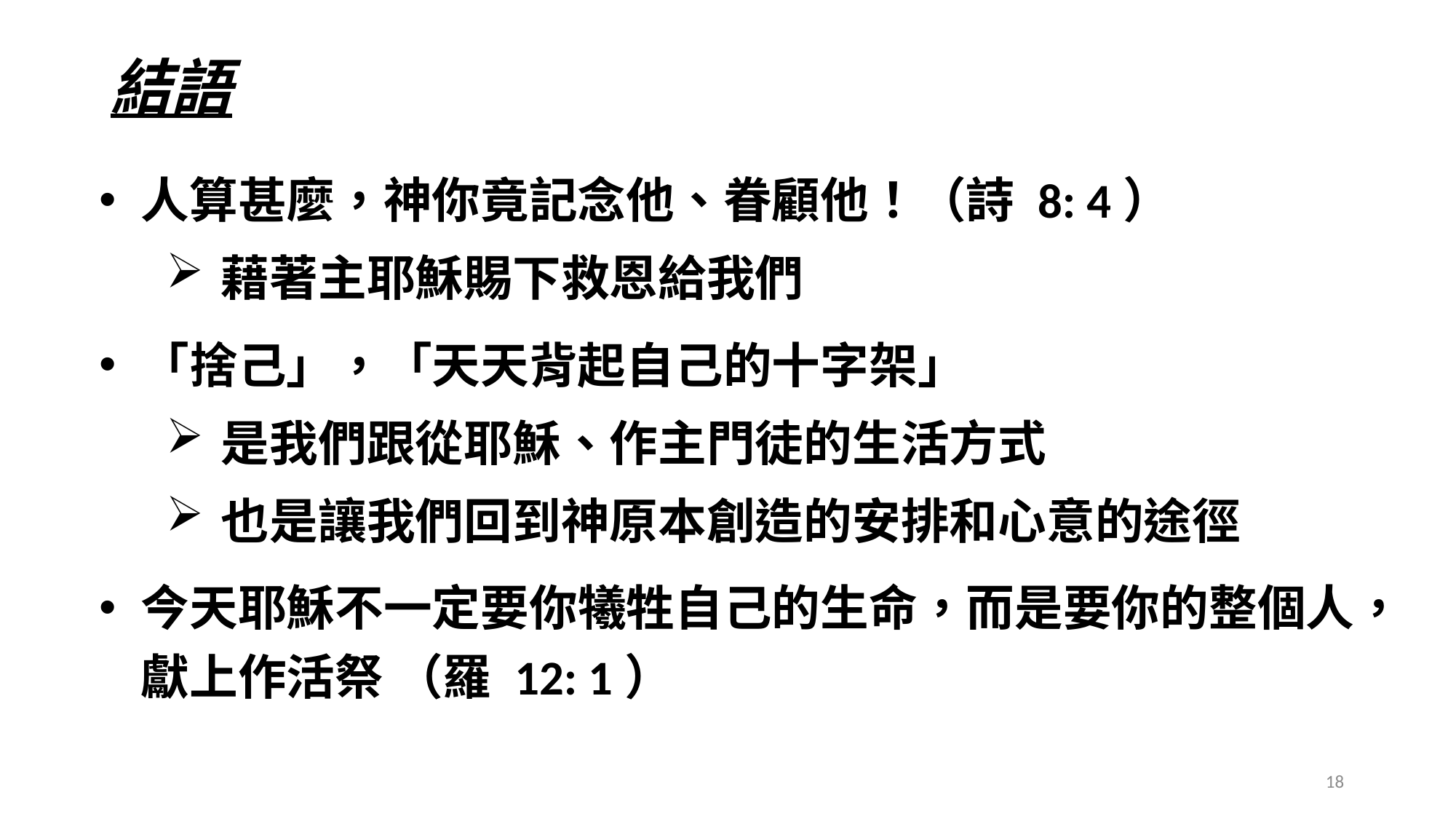

# 結語
人算甚麼，神你竟記念他、眷顧他！（詩 8: 4）
藉著主耶穌賜下救恩給我們
「捨己」，「天天背起自己的十字架」
是我們跟從耶穌、作主門徒的生活方式
也是讓我們回到神原本創造的安排和心意的途徑
今天耶穌不一定要你犧牲自己的生命，而是要你的整個人，獻上作活祭 （羅 12: 1）

18